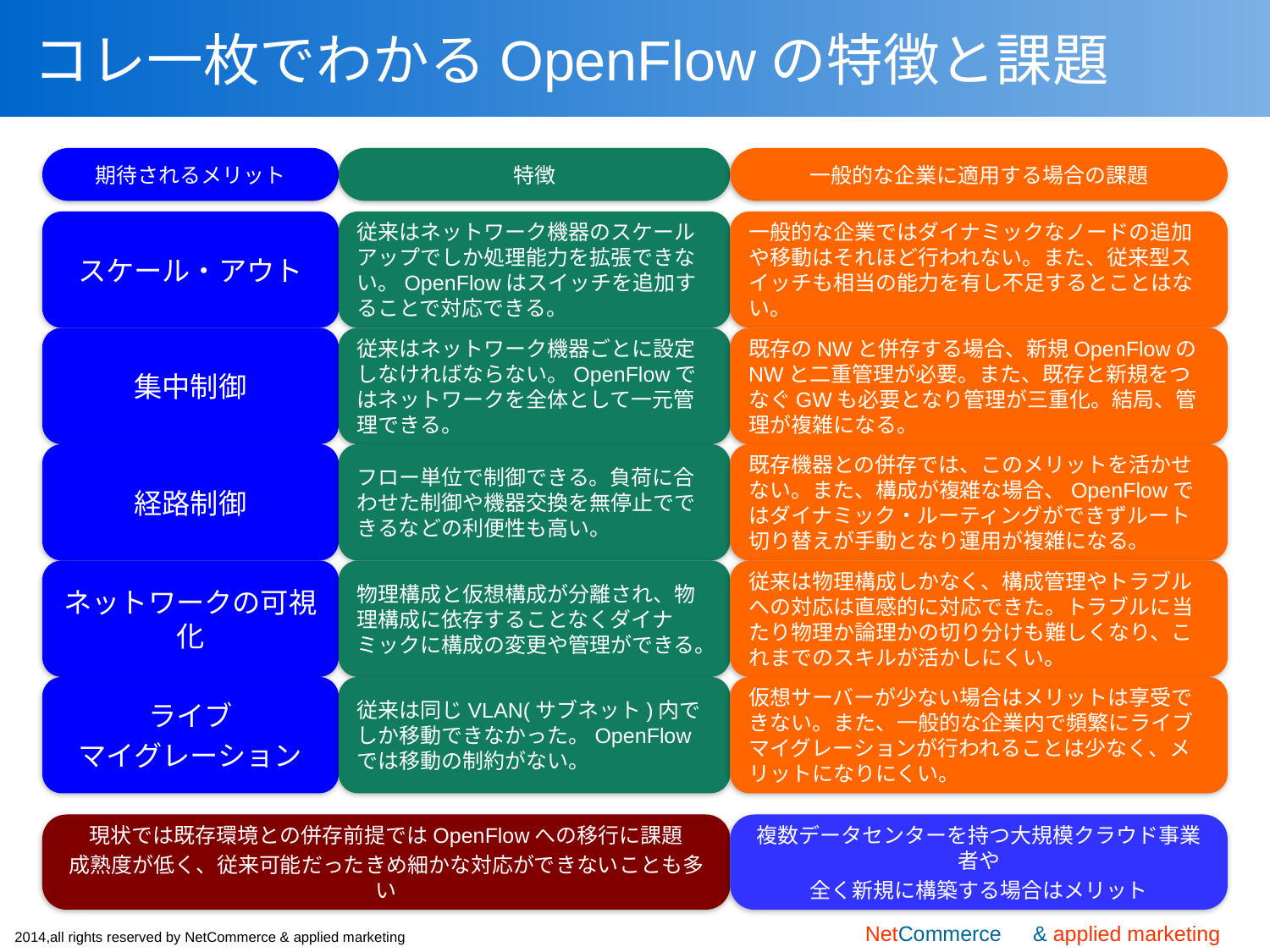

# コレ一枚でわかるOpenFlowの特徴と課題
期待されるメリット
特徴
一般的な企業に適用する場合の課題
スケール・アウト
従来はネットワーク機器のスケールアップでしか処理能力を拡張できない。OpenFlowはスイッチを追加することで対応できる。
一般的な企業ではダイナミックなノードの追加や移動はそれほど行われない。また、従来型スイッチも相当の能力を有し不足するとことはない。
集中制御
従来はネットワーク機器ごとに設定しなければならない。OpenFlowではネットワークを全体として一元管理できる。
既存のNWと併存する場合、新規OpenFlowのNWと二重管理が必要。また、既存と新規をつなぐGWも必要となり管理が三重化。結局、管理が複雑になる。
経路制御
フロー単位で制御できる。負荷に合わせた制御や機器交換を無停止でできるなどの利便性も高い。
既存機器との併存では、このメリットを活かせない。また、構成が複雑な場合、OpenFlowではダイナミック・ルーティングができずルート切り替えが手動となり運用が複雑になる。
ネットワークの可視化
物理構成と仮想構成が分離され、物理構成に依存することなくダイナミックに構成の変更や管理ができる。
従来は物理構成しかなく、構成管理やトラブルへの対応は直感的に対応できた。トラブルに当たり物理か論理かの切り分けも難しくなり、これまでのスキルが活かしにくい。
ライブ
マイグレーション
従来は同じVLAN(サブネット)内でしか移動できなかった。OpenFlowでは移動の制約がない。
仮想サーバーが少ない場合はメリットは享受できない。また、一般的な企業内で頻繁にライブマイグレーションが行われることは少なく、メリットになりにくい。
現状では既存環境との併存前提ではOpenFlowへの移行に課題
成熟度が低く、従来可能だったきめ細かな対応ができないことも多い
複数データセンターを持つ大規模クラウド事業者や
全く新規に構築する場合はメリット